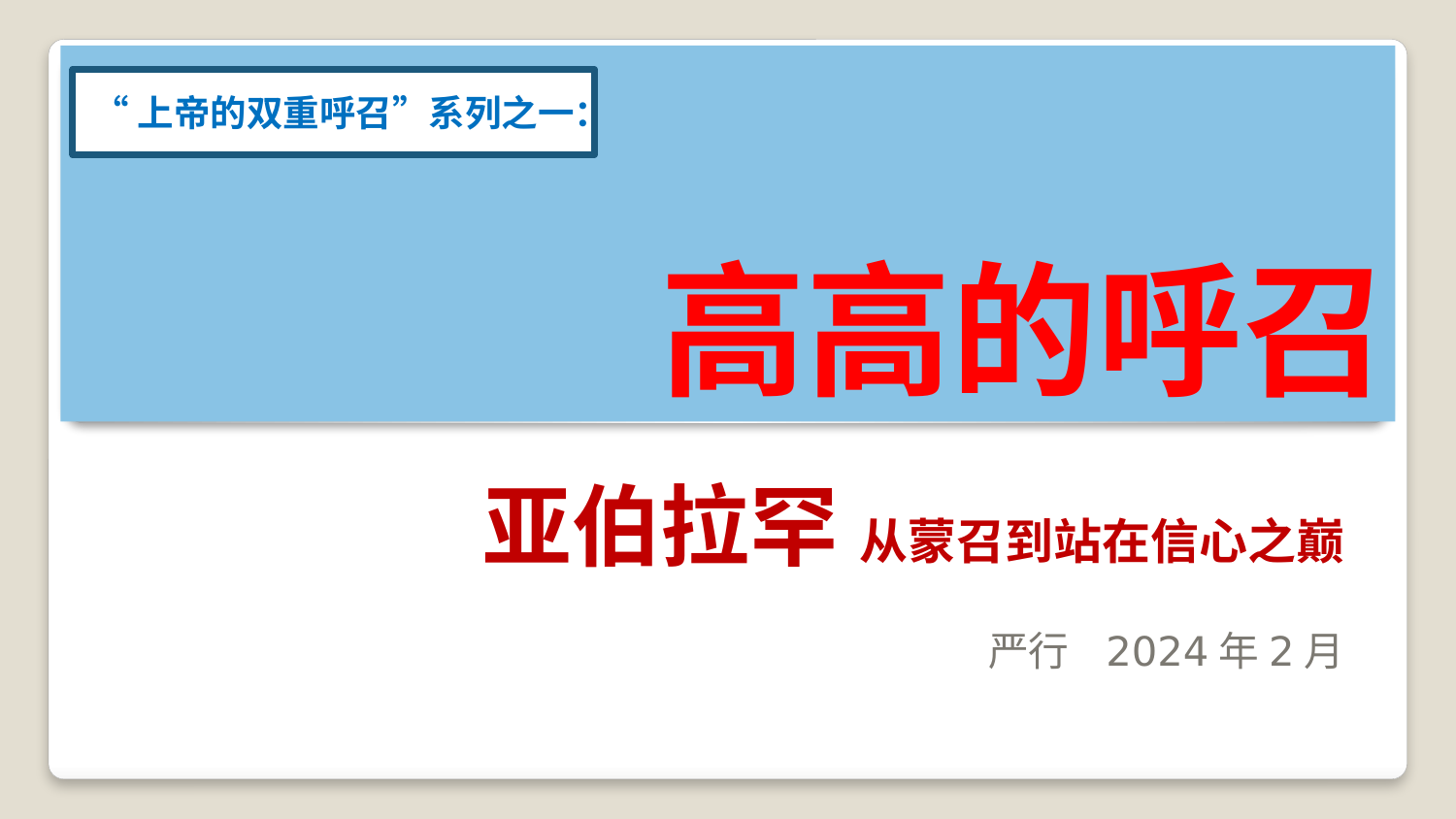

# 高高的呼召
“上帝的双重呼召”系列之一：

亚伯拉罕 从蒙召到站在信心之巅

严行   2024年2月